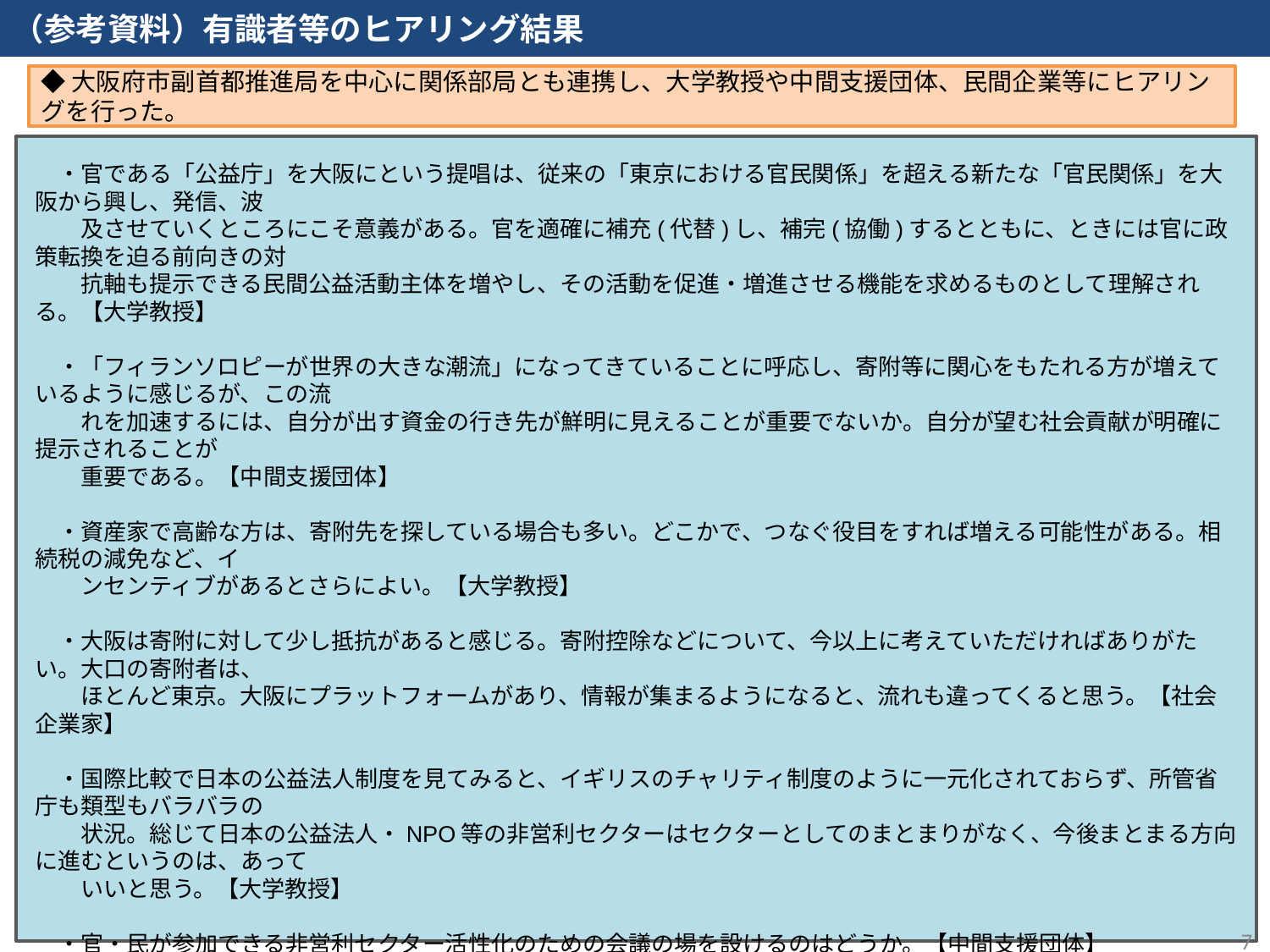

（参考資料）有識者等のヒアリング結果
◆大阪府市副首都推進局を中心に関係部局とも連携し、大学教授や中間支援団体、民間企業等にヒアリングを行った。

　・官である「公益庁」を大阪にという提唱は、従来の「東京における官民関係」を超える新たな「官民関係」を大阪から興し、発信、波
　　及させていくところにこそ意義がある。官を適確に補充(代替)し、補完(協働)するとともに、ときには官に政策転換を迫る前向きの対
　　抗軸も提示できる民間公益活動主体を増やし、その活動を促進・増進させる機能を求めるものとして理解される。【大学教授】

　・「フィランソロピーが世界の大きな潮流」になってきていることに呼応し、寄附等に関心をもたれる方が増えているように感じるが、この流
　　れを加速するには、自分が出す資金の行き先が鮮明に見えることが重要でないか。自分が望む社会貢献が明確に提示されることが
　　重要である。【中間支援団体】

　・資産家で高齢な方は、寄附先を探している場合も多い。どこかで、つなぐ役目をすれば増える可能性がある。相続税の減免など、イ
　　ンセンティブがあるとさらによい。【大学教授】

　・大阪は寄附に対して少し抵抗があると感じる。寄附控除などについて、今以上に考えていただければありがたい。大口の寄附者は、
　　ほとんど東京。大阪にプラットフォームがあり、情報が集まるようになると、流れも違ってくると思う。【社会企業家】

　・国際比較で日本の公益法人制度を見てみると、イギリスのチャリティ制度のように一元化されておらず、所管省庁も類型もバラバラの
　　状況。総じて日本の公益法人・NPO等の非営利セクターはセクターとしてのまとまりがなく、今後まとまる方向に進むというのは、あって
　　いいと思う。【大学教授】

　・官・民が参加できる非営利セクター活性化のための会議の場を設けるのはどうか。【中間支援団体】

　・非営利団体の評価機関（評価基準の標準化）については、今年、一般財団法人非営利組織評価センターが設立されたが、活
　　動に自信がある団体は、評価を求めていない。また、このような評価機関は権力が集まる傾向があるため複数の設置が必要で、行
　　政が特定の機関を応援するのは適切ではない。併せて、情報公開の徹底も進める必要がある。また、「評価」にあたってはNPOのガ
　　バナンスの評価もあっても良いが、実施するプロジェクトの成果評価をこそ行うべきだ。【中間支援団体】

　・府の公民戦略連携デスクのようなワンストップ窓口があると、非常に企業にとってありがたい。行政と連携することのメリットは、行政のお
　　墨付きがあること。これは非常に大きなポイントである。【民間企業】

7